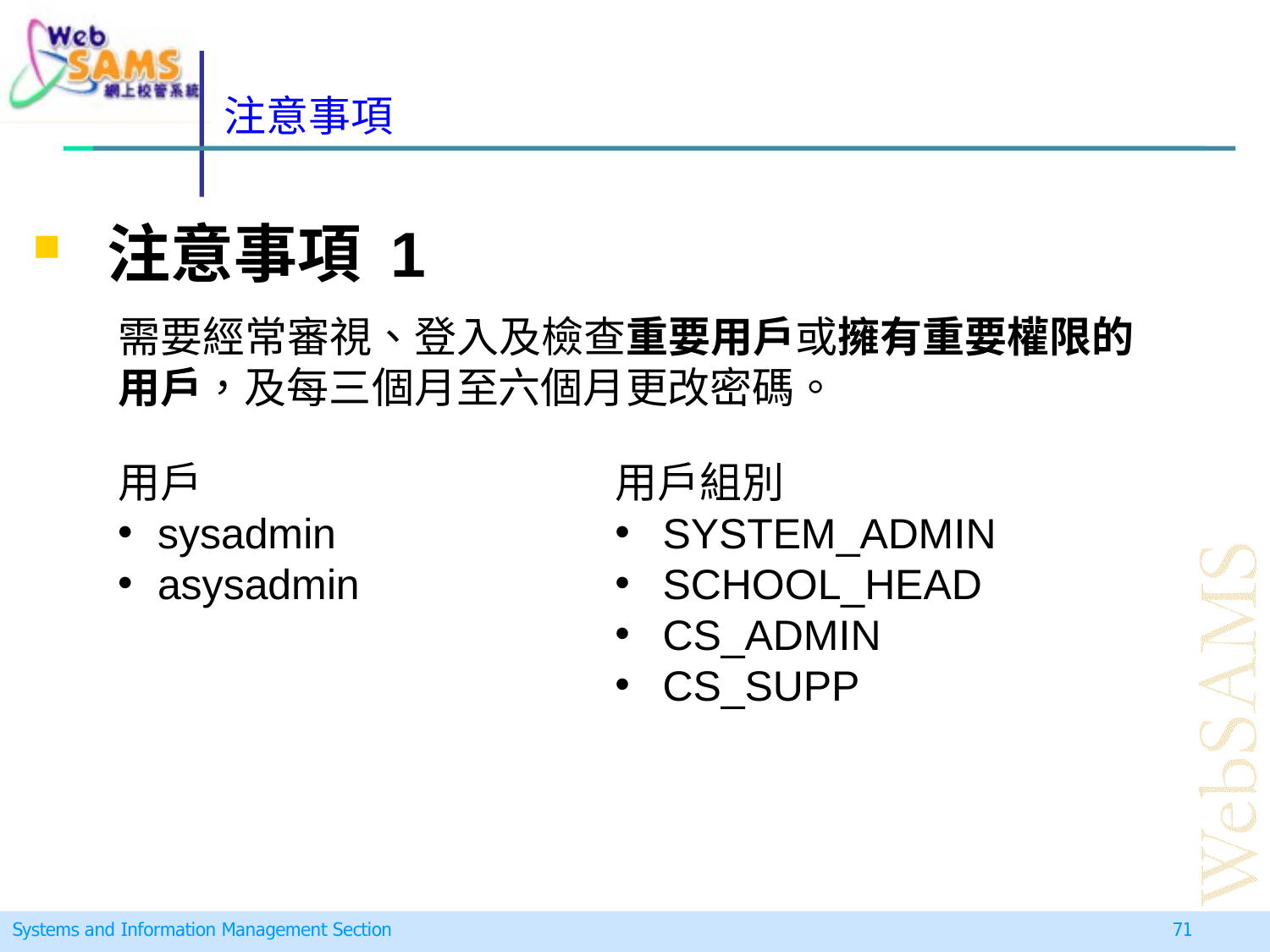

# 注意事項
注意事項 1
需要經常審視、登入及檢查重要用戶或擁有重要權限的用戶，及每三個月至六個月更改密碼。

用戶
sysadmin
asysadmin
用戶組別
SYSTEM_ADMIN
SCHOOL_HEAD
CS_ADMIN
CS_SUPP